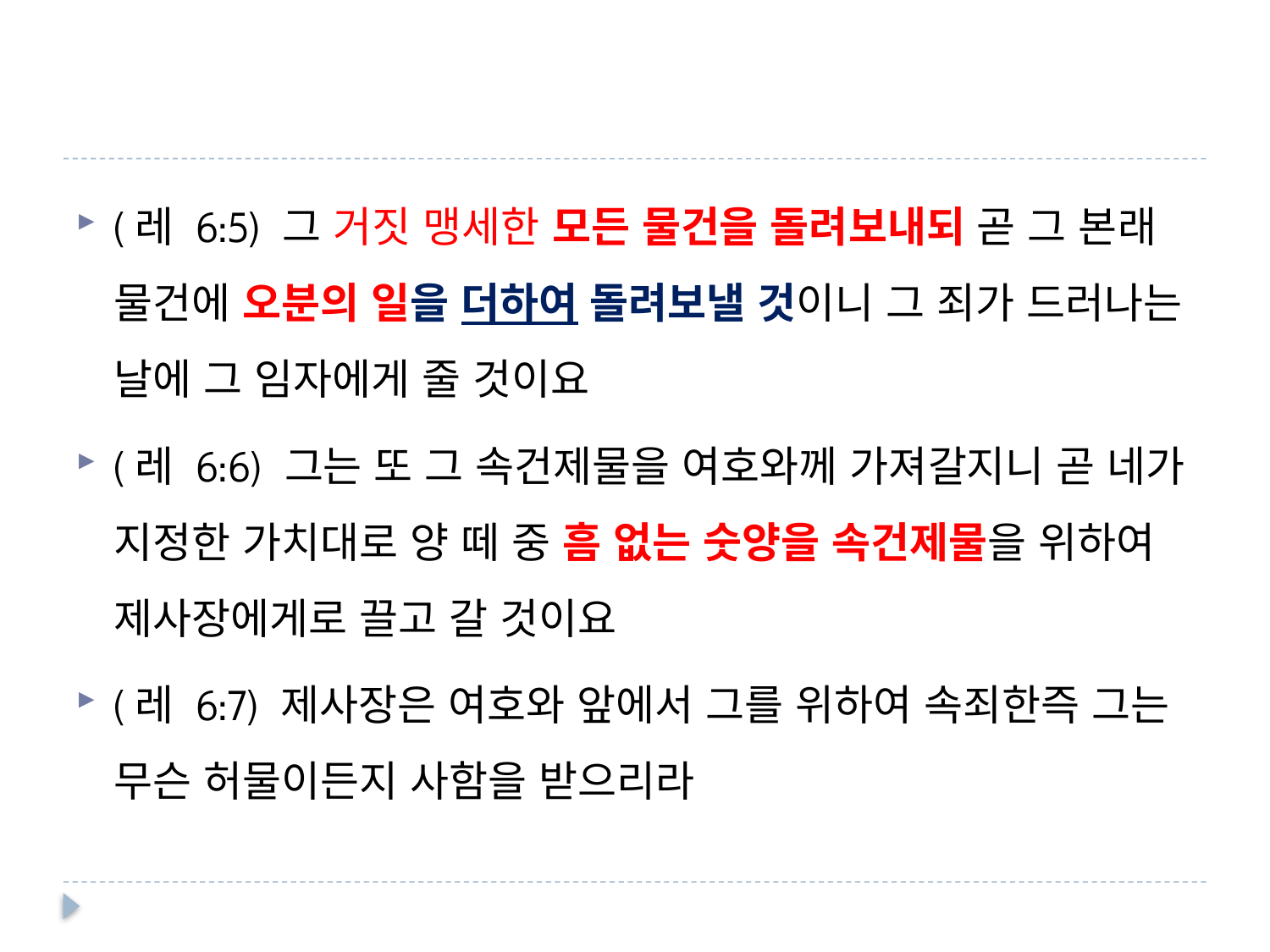

#
(레 6:5) 그 거짓 맹세한 모든 물건을 돌려보내되 곧 그 본래 물건에 오분의 일을 더하여 돌려보낼 것이니 그 죄가 드러나는 날에 그 임자에게 줄 것이요
(레 6:6) 그는 또 그 속건제물을 여호와께 가져갈지니 곧 네가 지정한 가치대로 양 떼 중 흠 없는 숫양을 속건제물을 위하여 제사장에게로 끌고 갈 것이요
(레 6:7) 제사장은 여호와 앞에서 그를 위하여 속죄한즉 그는 무슨 허물이든지 사함을 받으리라